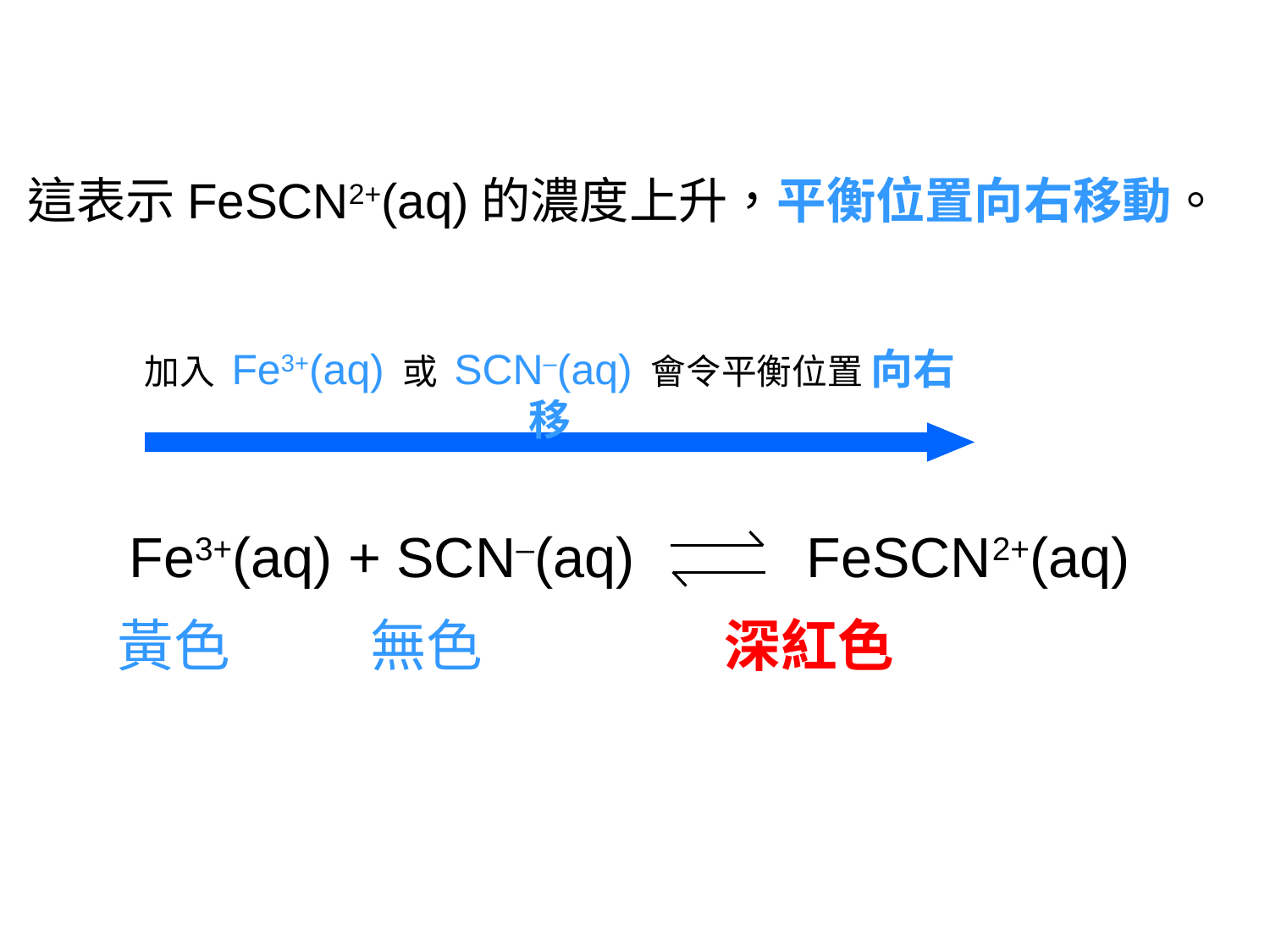

這表示FeSCN2+(aq)的濃度上升，平衡位置向右移動。
加入 Fe3+(aq) 或 SCN–(aq) 會令平衡位置 向右移

Fe3+(aq) + SCN–(aq)           FeSCN2+(aq)
黃色           無色                   深紅色